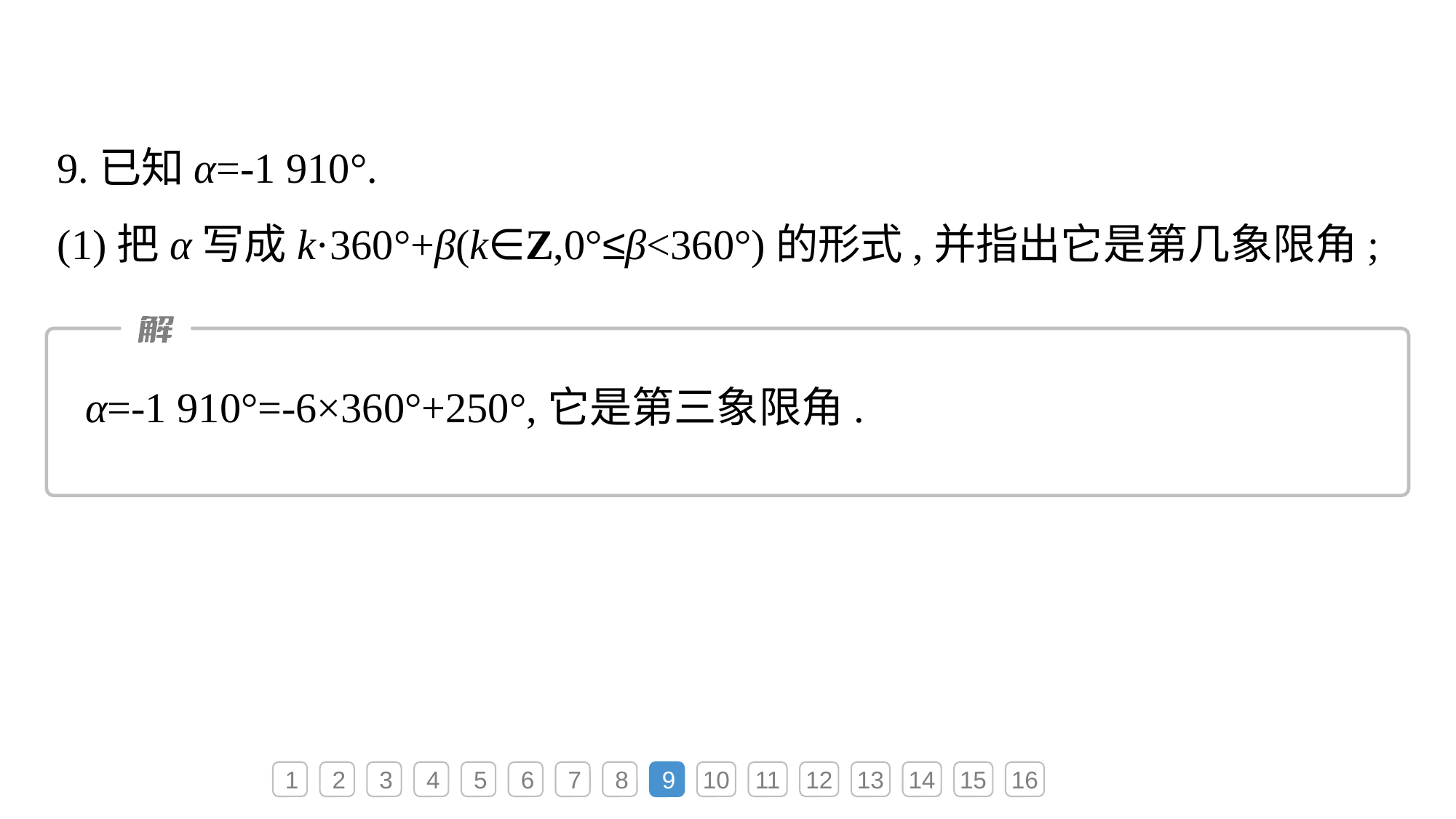

9.已知α=-1 910°.
(1)把α写成k·360°+β(k∈Z,0°≤β<360°)的形式,并指出它是第几象限角;

α=-1 910°=-6×360°+250°,它是第三象限角.
1
2
3
4
5
6
7
8
9
10
11
12
13
14
15
16